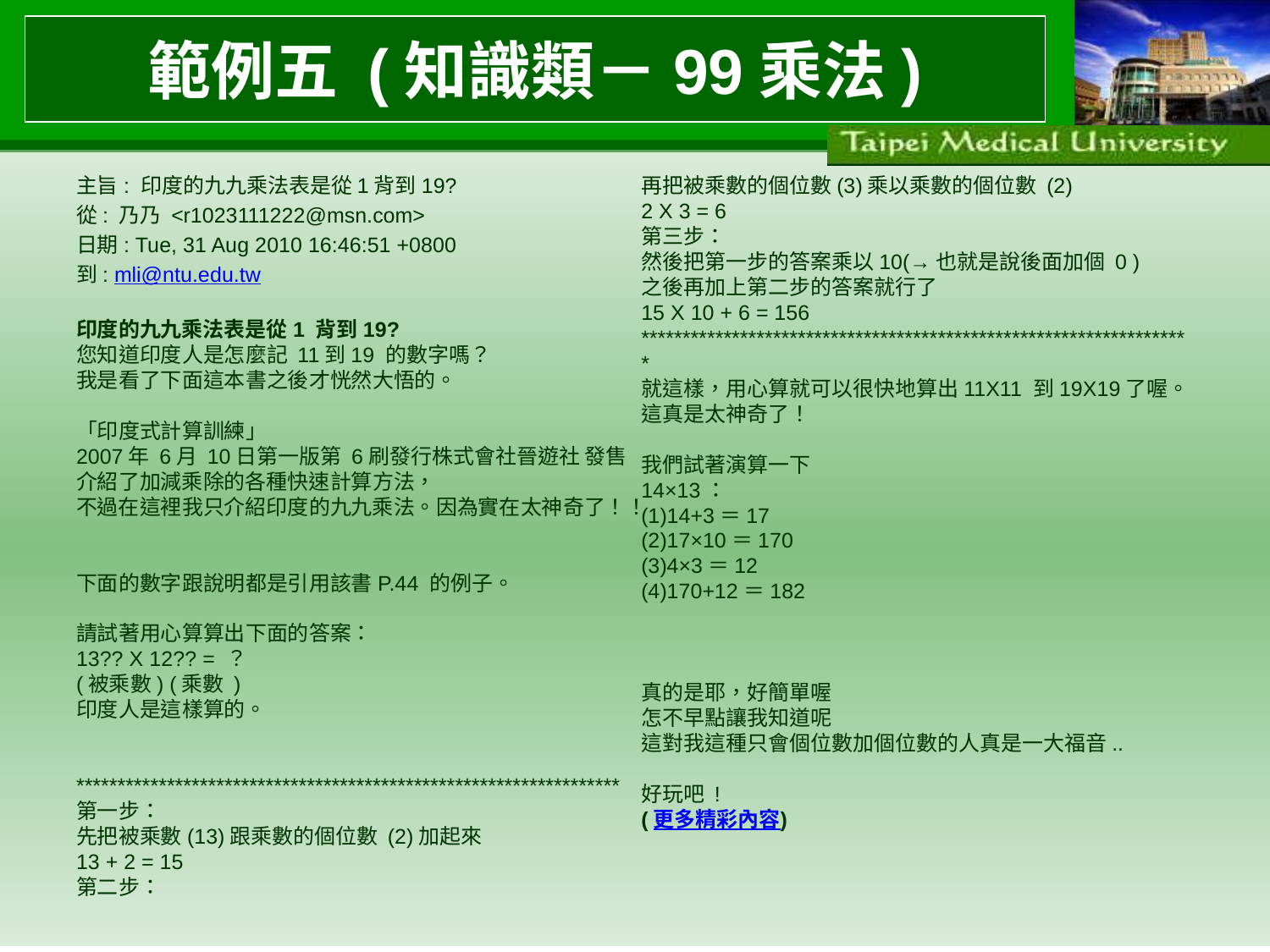

# 範例五 (知識類－99乘法)
主旨: 印度的九九乘法表是從1背到19?
從: 乃乃 <r1023111222@msn.com>
日期: Tue, 31 Aug 2010 16:46:51 +0800
到: mli@ntu.edu.tw

印度的九九乘法表是從1 背到19?
您知道印度人是怎麼記 11到19 的數字嗎？
我是看了下面這本書之後才恍然大悟的。
「印度式計算訓練」
2007年 6月 10日第一版第 6刷發行株式會社晉遊社 發售
介紹了加減乘除的各種快速計算方法，
不過在這裡我只介紹印度的九九乘法。因為實在太神奇了！！
下面的數字跟說明都是引用該書P.44 的例子。
請試著用心算算出下面的答案：
13?? X 12?? = ？
(被乘數) (乘數 )
印度人是這樣算的。
******************************************************************
第一步：
先把被乘數(13)跟乘數的個位數 (2)加起來
13 + 2 = 15
第二步：
再把被乘數的個位數(3)乘以乘數的個位數 (2)
2 X 3 = 6
第三步：
然後把第一步的答案乘以10(→也就是說後面加個 0 )
之後再加上第二步的答案就行了
15 X 10 + 6 = 156
*******************************************************************
就這樣，用心算就可以很快地算出11X11 到19X19了喔。這真是太神奇了！
我們試著演算一下
14×13：
(1)14+3＝17
(2)17×10＝170
(3)4×3＝12
(4)170+12＝182
真的是耶，好簡單喔
怎不早點讓我知道呢
這對我這種只會個位數加個位數的人真是一大福音..
好玩吧 !
(更多精彩內容)